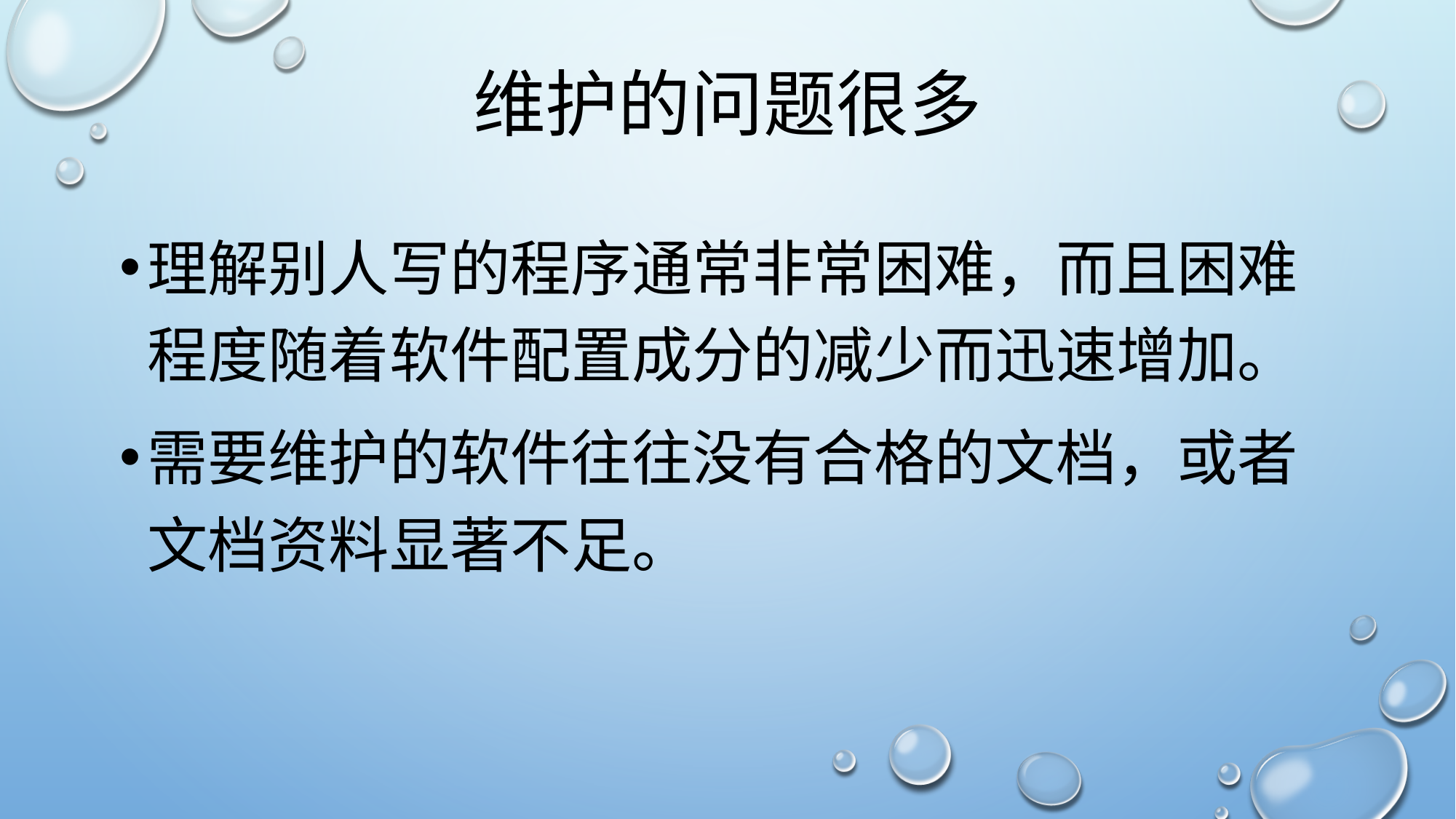

# 维护的问题很多
理解别人写的程序通常非常困难，而且困难程度随着软件配置成分的减少而迅速增加。
需要维护的软件往往没有合格的文档，或者文档资料显著不足。